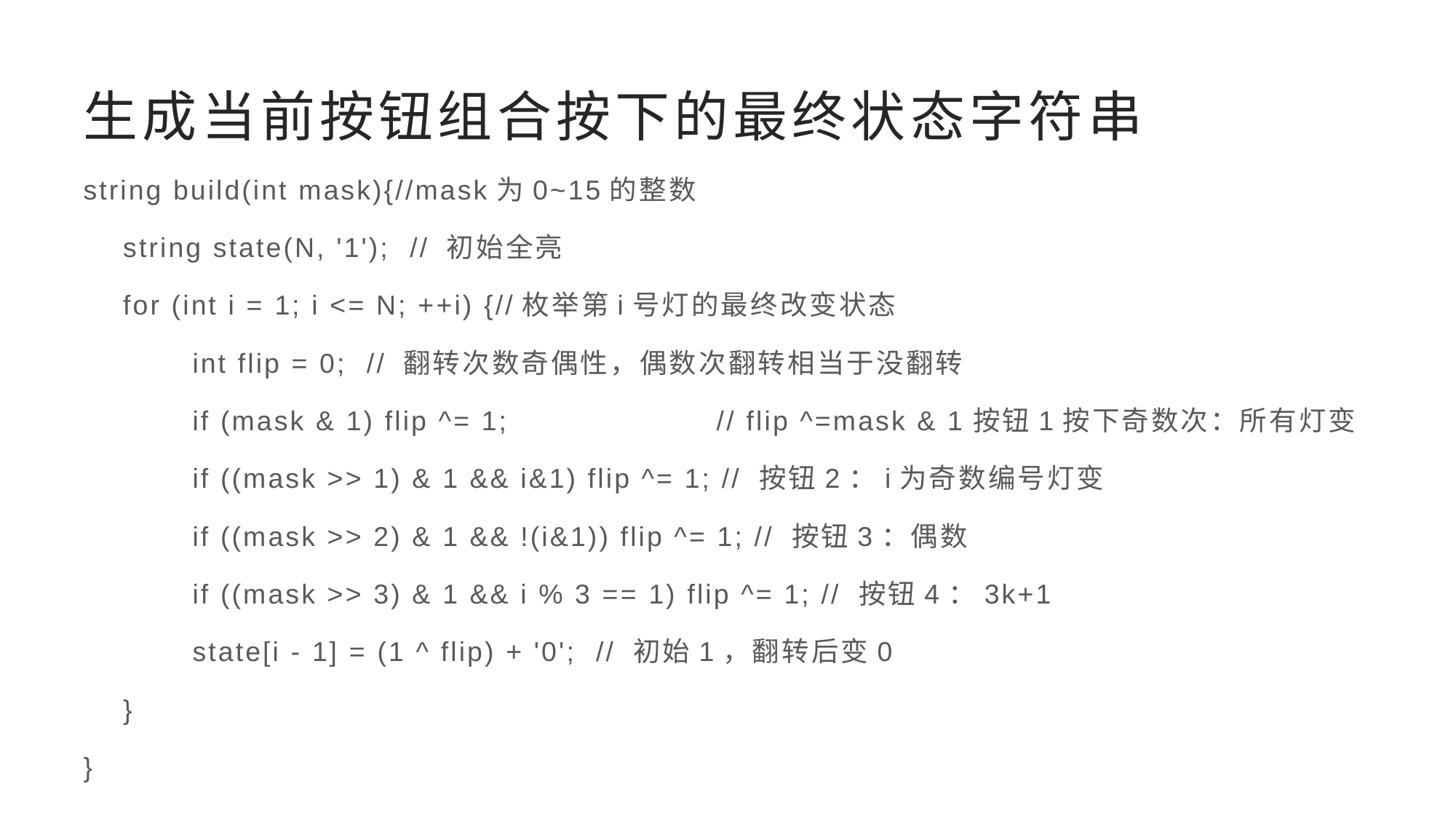

# 生成当前按钮组合按下的最终状态字符串
string build(int mask){//mask为0~15的整数
    string state(N, '1');  // 初始全亮
    for (int i = 1; i <= N; ++i) {//枚举第i号灯的最终改变状态
	int flip = 0;  // 翻转次数奇偶性，偶数次翻转相当于没翻转
	if (mask & 1) flip ^= 1;                     // flip ^=mask & 1按钮1按下奇数次：所有灯变
	if ((mask >> 1) & 1 && i&1) flip ^= 1; // 按钮2：i为奇数编号灯变
	if ((mask >> 2) & 1 && !(i&1)) flip ^= 1; // 按钮3：偶数
	if ((mask >> 3) & 1 && i % 3 == 1) flip ^= 1; // 按钮4：3k+1
	state[i - 1] = (1 ^ flip) + '0';  // 初始1，翻转后变0
    }
}